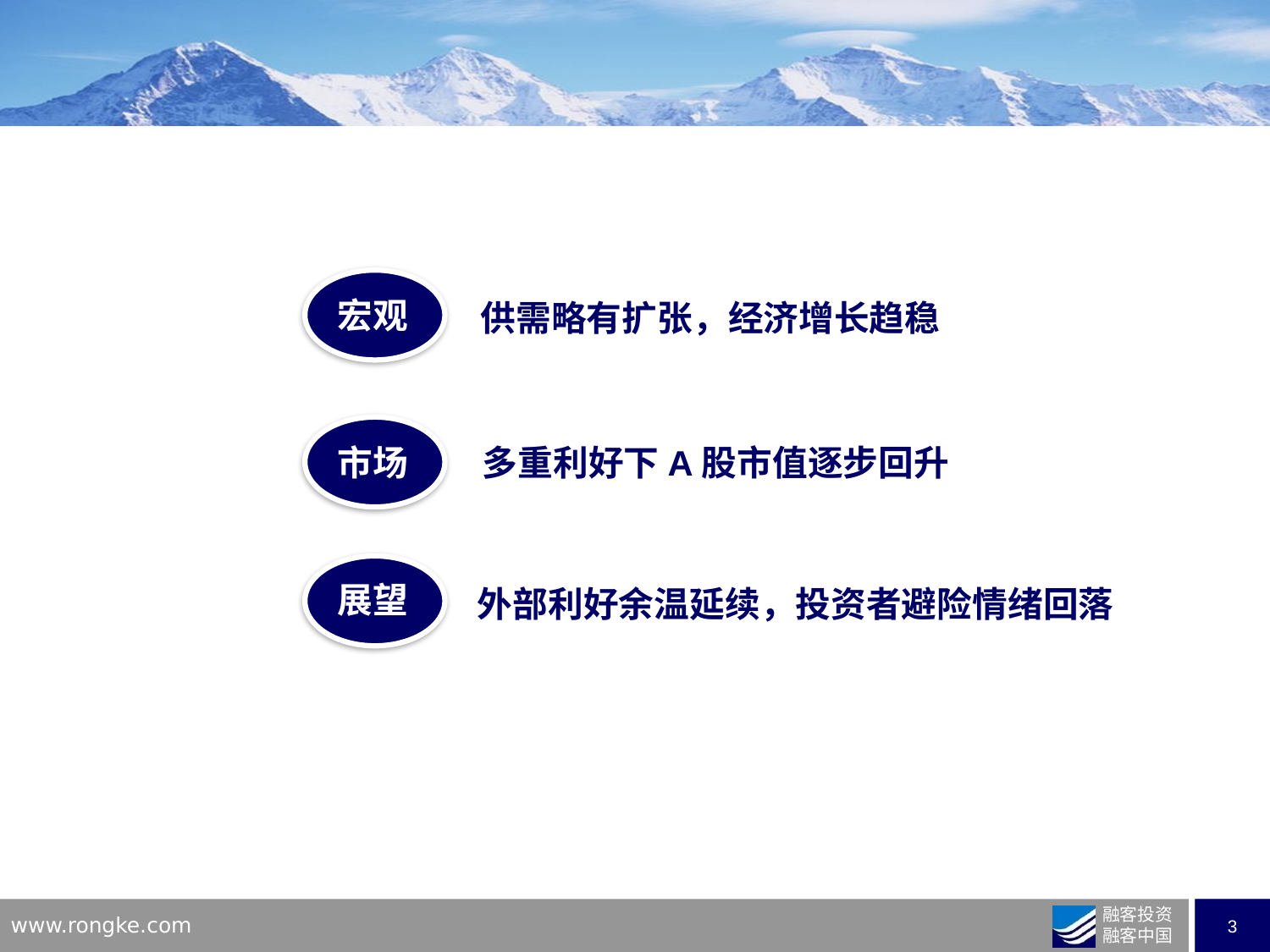

宏观
供需略有扩张，经济增长趋稳

市场
多重利好下A股市值逐步回升

展望
外部利好余温延续，投资者避险情绪回落
业务